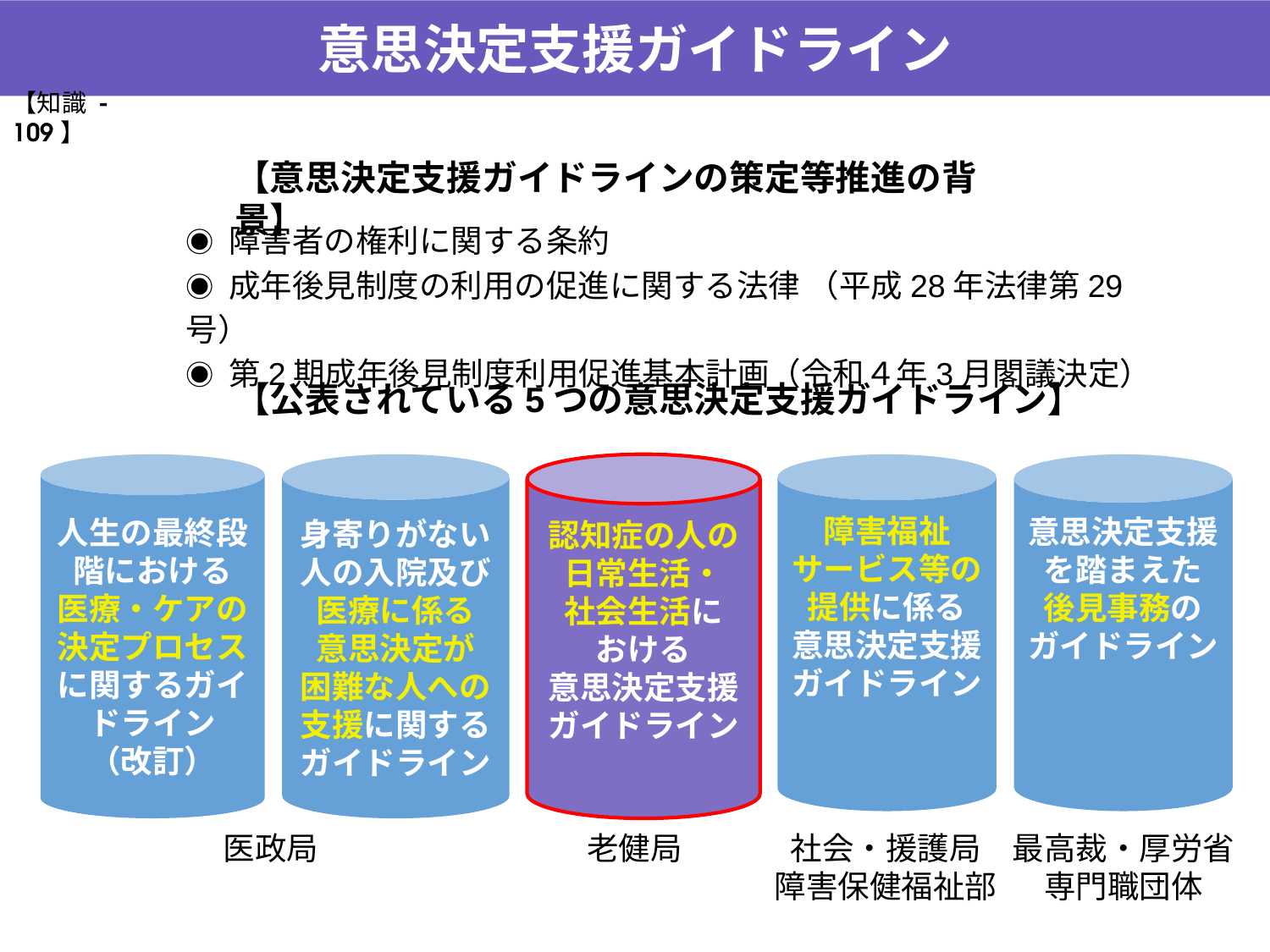

意思決定支援ガイドライン
【知識 -109】
【意思決定支援ガイドラインの策定等推進の背景】
◉ 障害者の権利に関する条約
◉ 成年後見制度の利用の促進に関する法律 （平成28年法律第29号）
◉ 第2期成年後見制度利用促進基本計画（令和４年3月閣議決定）
【公表されている5つの意思決定支援ガイドライン】
人生の最終段階における
医療・ケアの
決定プロセスに関するガイドライン
（改訂）
身寄りがない人の入院及び医療に係る
意思決定が
困難な人への支援に関するガイドライン
認知症の人の
日常生活・
社会生活に
おける
意思決定支援
ガイドライン

障害福祉
サービス等の提供に係る
意思決定支援
ガイドライン

意思決定支援を踏まえた
後見事務の
ガイドライン

医政局
老健局
社会・援護局
障害保健福祉部
最高裁・厚労省
専門職団体